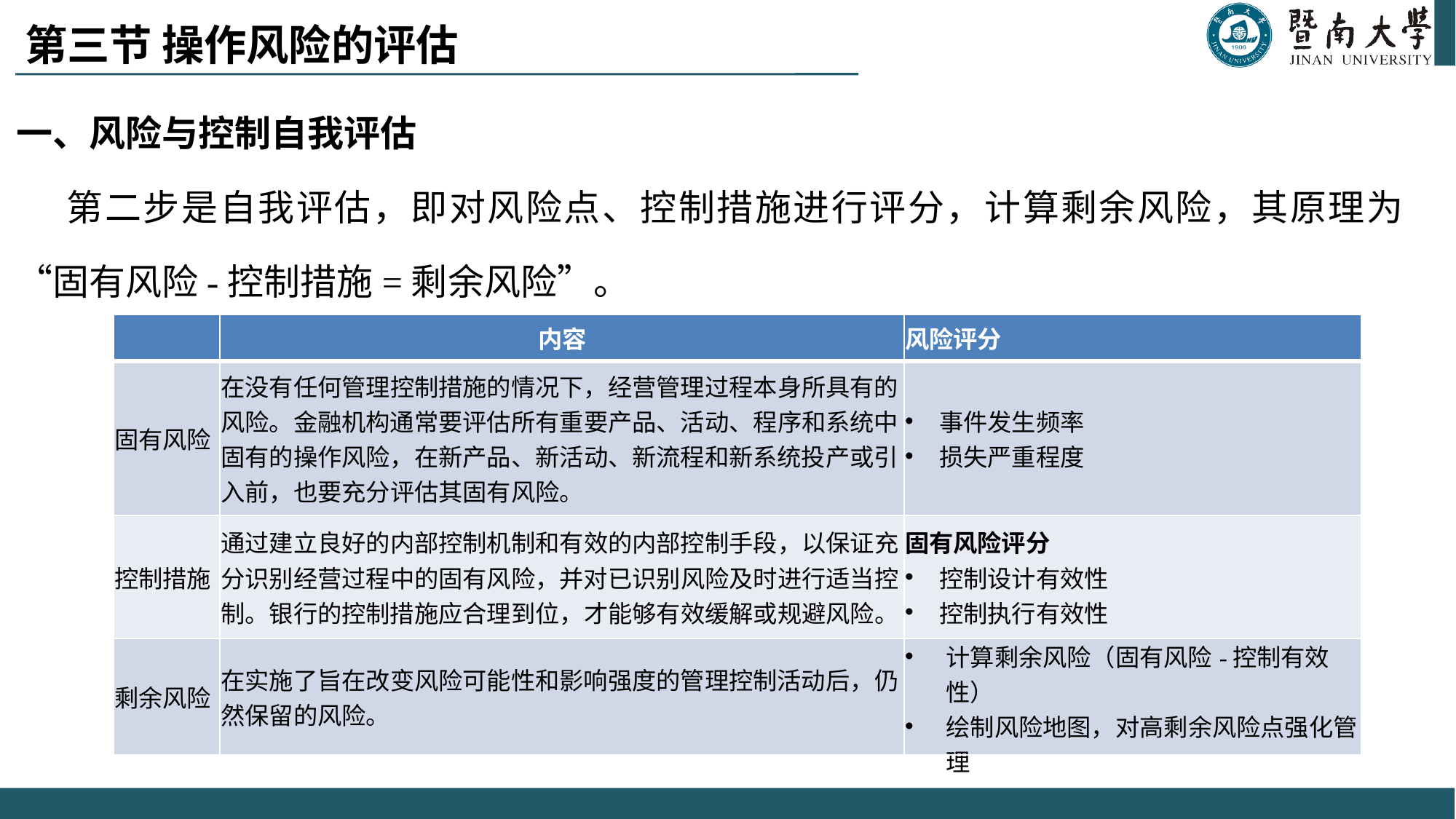

# 第三节 操作风险的评估
一、风险与控制自我评估
    第二步是自我评估，即对风险点、控制措施进行评分，计算剩余风险，其原理为“固有风险-控制措施=剩余风险”。
|  | 内容 | 风险评分 |
| --- | --- | --- |
| 固有风险 | 在没有任何管理控制措施的情况下，经营管理过程本身所具有的风险。金融机构通常要评估所有重要产品、活动、程序和系统中固有的操作风险，在新产品、新活动、新流程和新系统投产或引入前，也要充分评估其固有风险。 | 事件发生频率 损失严重程度 |
| 控制措施 | 通过建立良好的内部控制机制和有效的内部控制手段，以保证充分识别经营过程中的固有风险，并对已识别风险及时进行适当控制。银行的控制措施应合理到位，才能够有效缓解或规避风险。 | 固有风险评分 控制设计有效性 控制执行有效性 |
| 剩余风险 | 在实施了旨在改变风险可能性和影响强度的管理控制活动后，仍然保留的风险。 | 计算剩余风险（固有风险-控制有效性） 绘制风险地图，对高剩余风险点强化管理 |